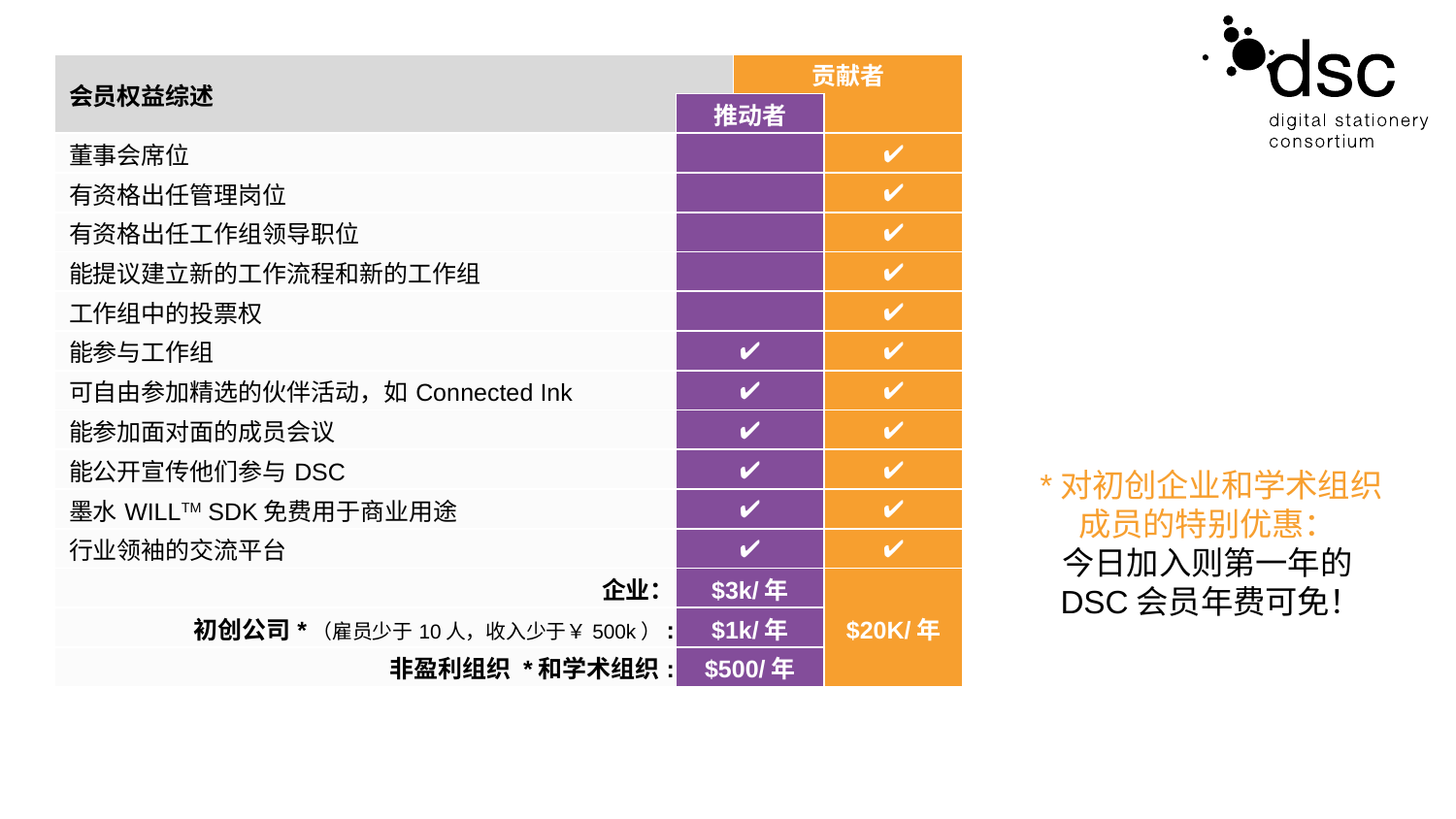

| 会员权益综述 |  | 贡献者 |  |
| --- | --- | --- | --- |
|  | 推动者 |  |  |
| 董事会席位 |  |  | ✔ |
| 有资格出任管理岗位 |  |  | ✔ |
| 有资格出任工作组领导职位 |  |  | ✔ |
| 能提议建立新的工作流程和新的工作组 |  |  | ✔ |
| 工作组中的投票权 |  |  | ✔ |
| 能参与工作组 | ✔ |  | ✔ |
| 可自由参加精选的伙伴活动，如Connected Ink | ✔ |  | ✔ |
| 能参加面对面的成员会议 | ✔ |  | ✔ |
| 能公开宣传他们参与DSC | ✔ |  | ✔ |
| 墨水WILLTM SDK免费用于商业用途 | ✔ |  | ✔ |
| 行业领袖的交流平台 | ✔ |  | ✔ |
| 企业： | $3k/年 |  | $20K/年 |
| 初创公司\*（雇员少于10人，收入少于￥500k）: | $1k/年 |  |  |
| 非盈利组织 \*和学术组织: | $500/年 |  |  |
*对初创企业和学术组织成员的特别优惠：
今日加入则第一年的DSC会员年费可免！

6
Confidential. All Rights Reserved. Copyright © 2017 Digital Stationery Consortium